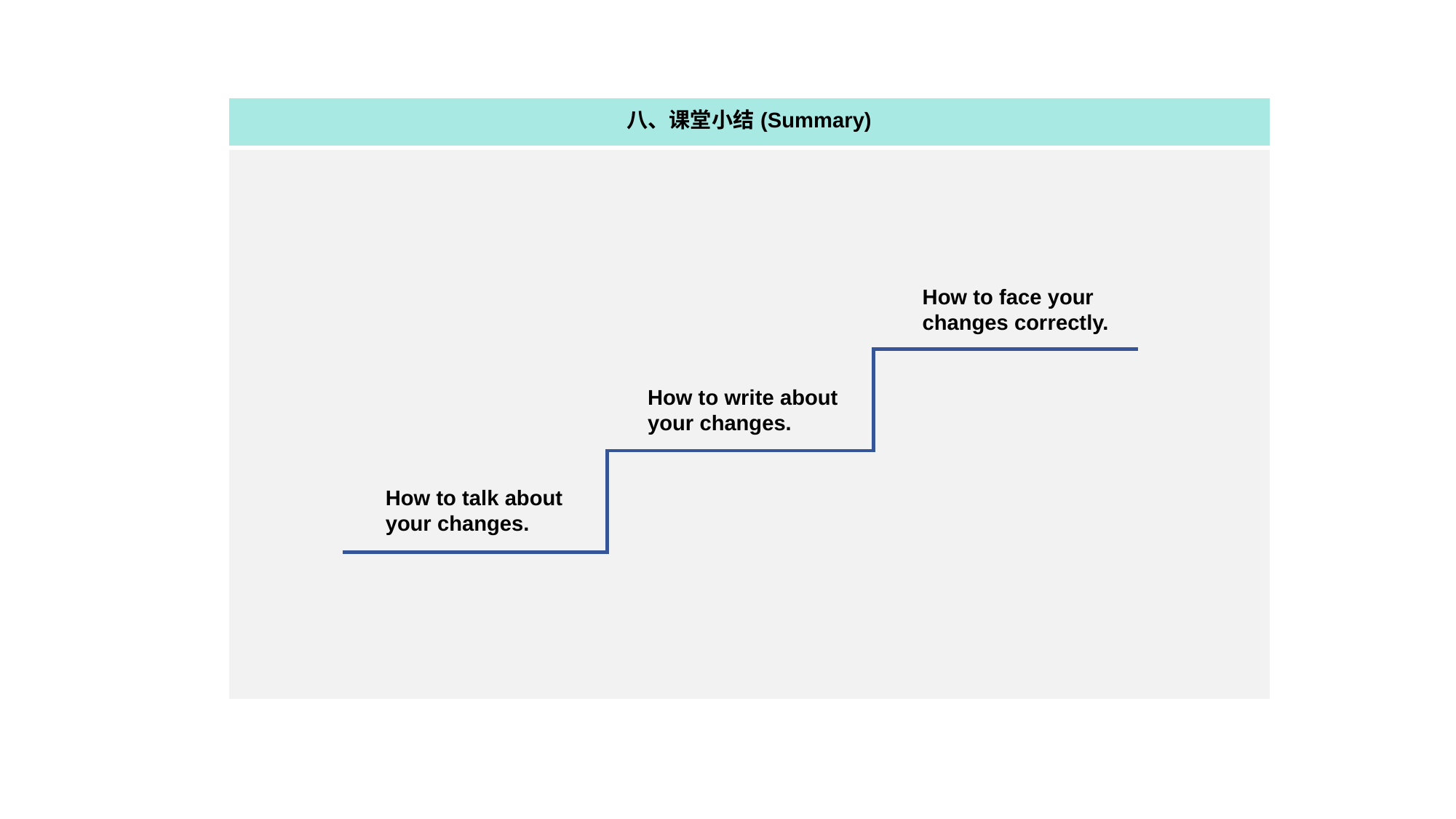

| 八、课堂小结(Summary) |
| --- |
|  |
How to face your changes correctly.
How to write about your changes.
How to talk about your changes.